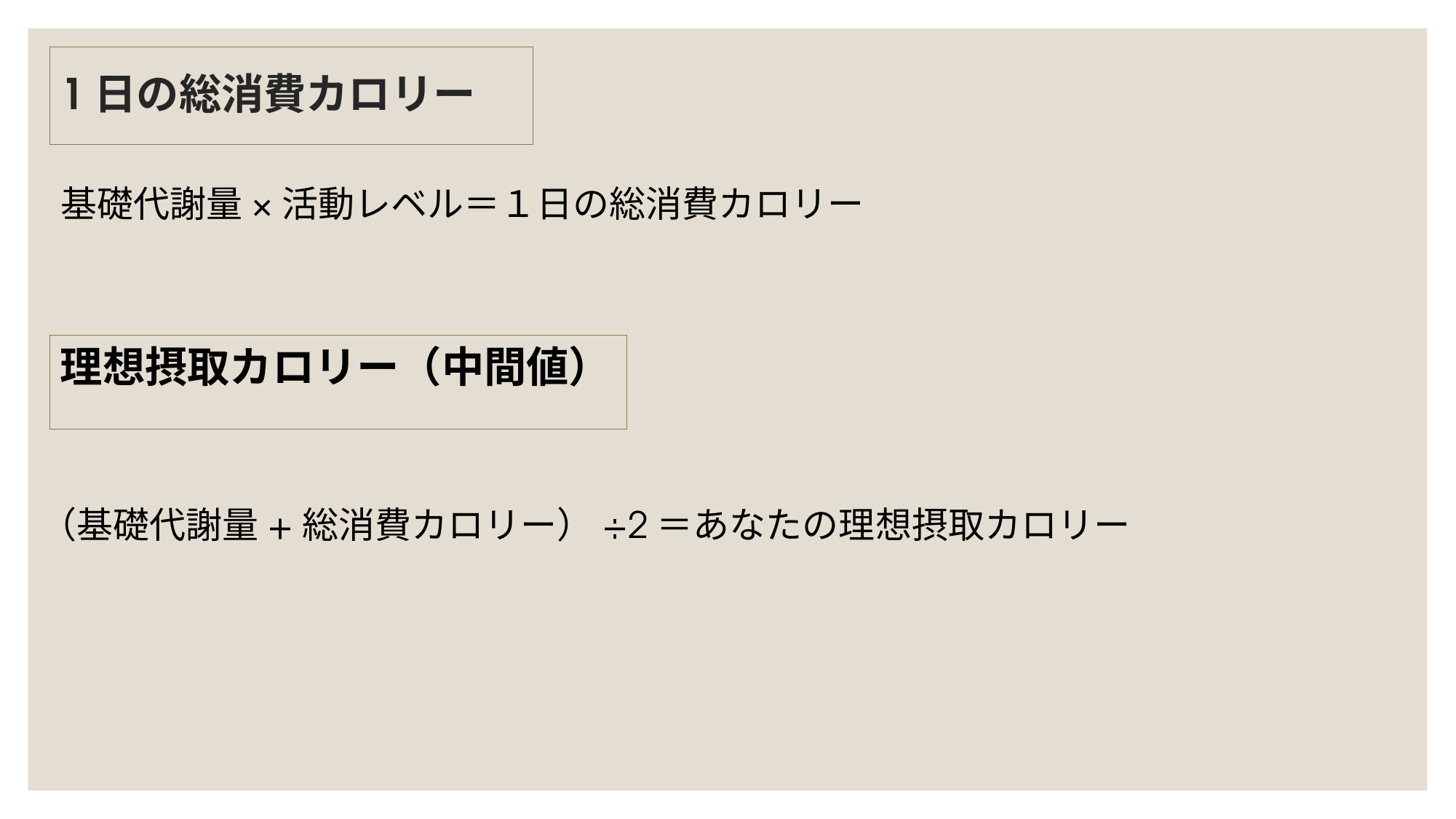

# 1日の総消費カロリー
基礎代謝量×活動レベル＝１日の総消費カロリー
理想摂取カロリー（中間値）

（基礎代謝量+総消費カロリー）÷2＝あなたの理想摂取カロリー